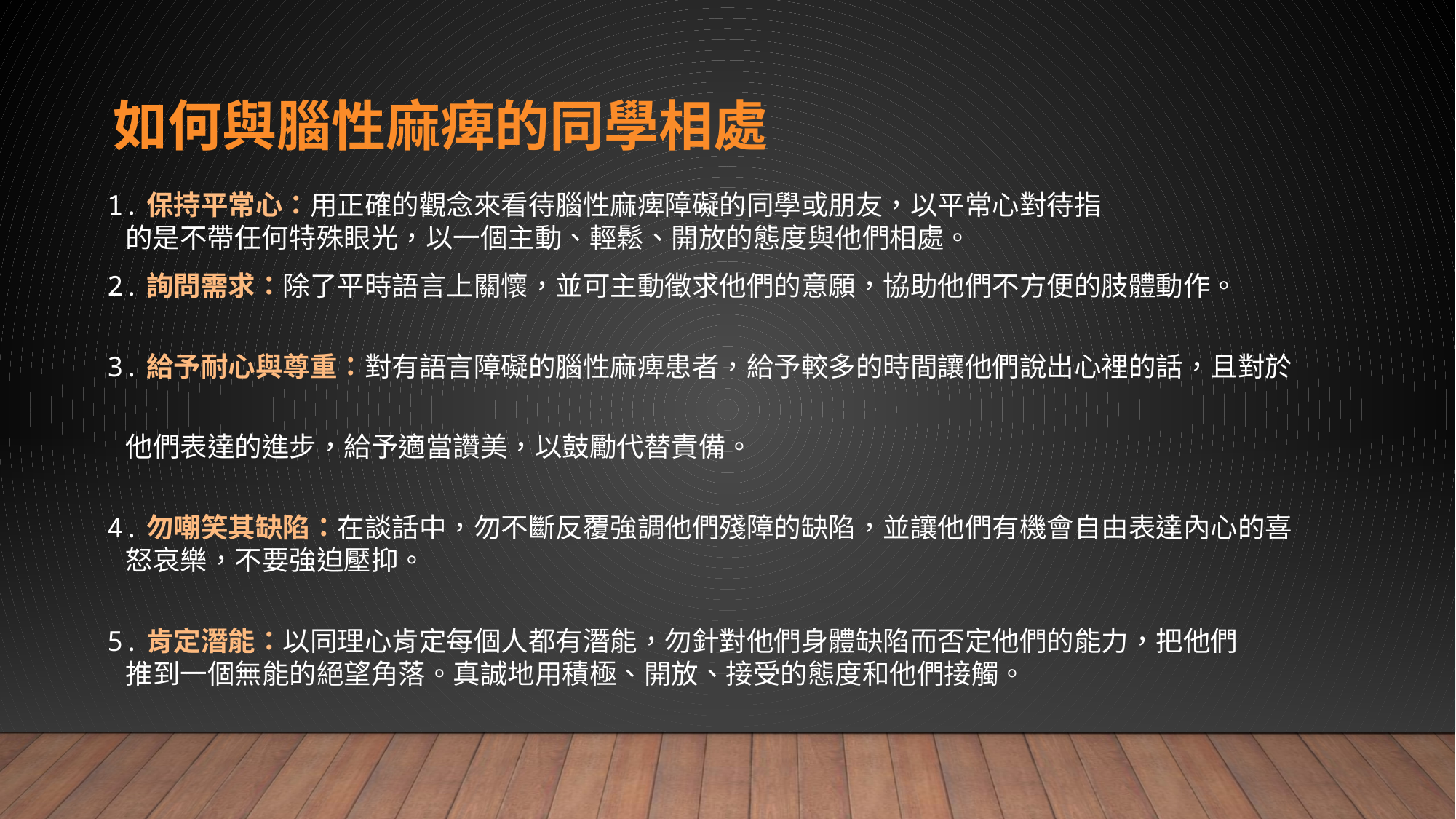

# 如何與腦性麻痺的同學相處
1.保持平常心：用正確的觀念來看待腦性麻痺障礙的同學或朋友，以平常心對待指
   的是不帶任何特殊眼光，以一個主動、輕鬆、開放的態度與他們相處。
2.詢問需求：除了平時語言上關懷，並可主動徵求他們的意願，協助他們不方便的肢體動作。
3.給予耐心與尊重：對有語言障礙的腦性麻痺患者，給予較多的時間讓他們說出心裡的話，且對於
  他們表達的進步，給予適當讚美，以鼓勵代替責備。
4.勿嘲笑其缺陷：在談話中，勿不斷反覆強調他們殘障的缺陷，並讓他們有機會自由表達內心的喜
   怒哀樂，不要強迫壓抑。
5.肯定潛能：以同理心肯定每個人都有潛能，勿針對他們身體缺陷而否定他們的能力，把他們
   推到一個無能的絕望角落。真誠地用積極、開放、接受的態度和他們接觸。